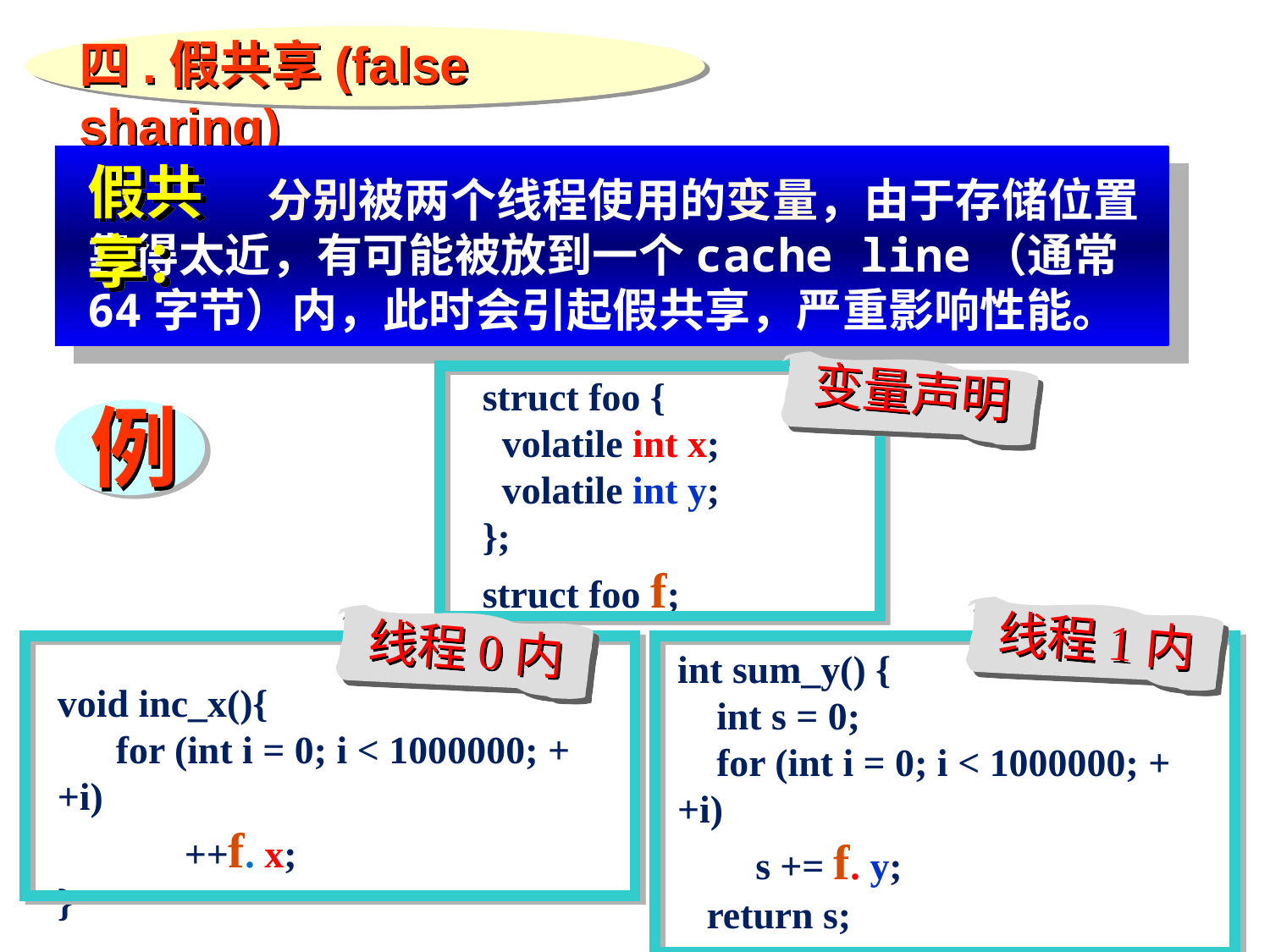

四.假共享(false sharing)

假共享：
	    分别被两个线程使用的变量，由于存储位置靠得太近，有可能被放到一个cache line（通常64字节）内，此时会引起假共享，严重影响性能。

变量声明

struct foo {
  volatile int x;
  volatile int y;
};
struct foo f;
例

线程1内

int sum_y() {
    int s = 0;
    for (int i = 0; i < 1000000; ++i)
        s += f. y;
   return s;
}

线程0内

void inc_x(){
      for (int i = 0; i < 1000000; ++i)
      	++f. x;
}